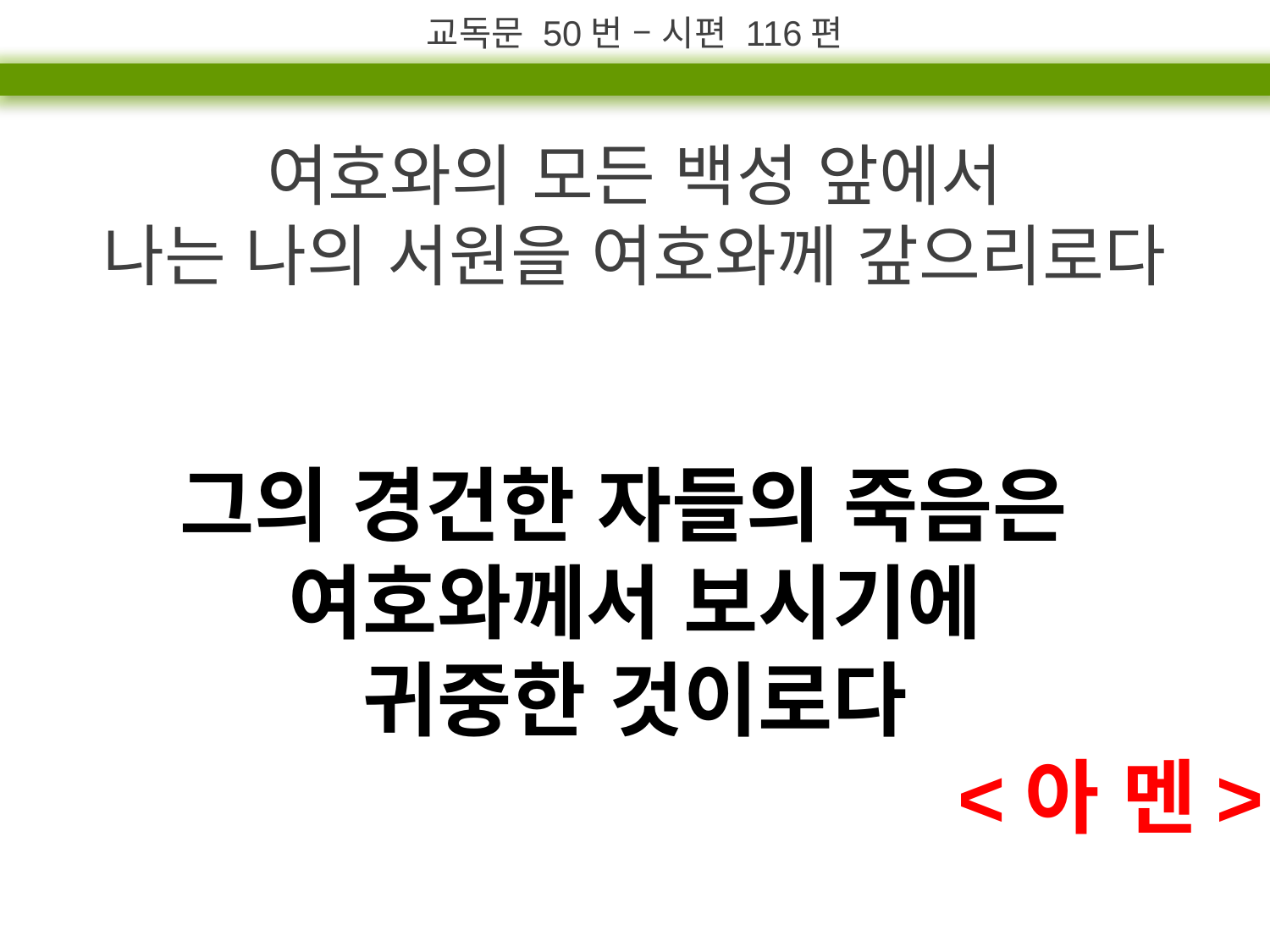

교독문 50번 – 시편 116편

여호와의 모든 백성 앞에서
나는 나의 서원을 여호와께 갚으리로다
그의 경건한 자들의 죽음은
여호와께서 보시기에
귀중한 것이로다
<아 멘>